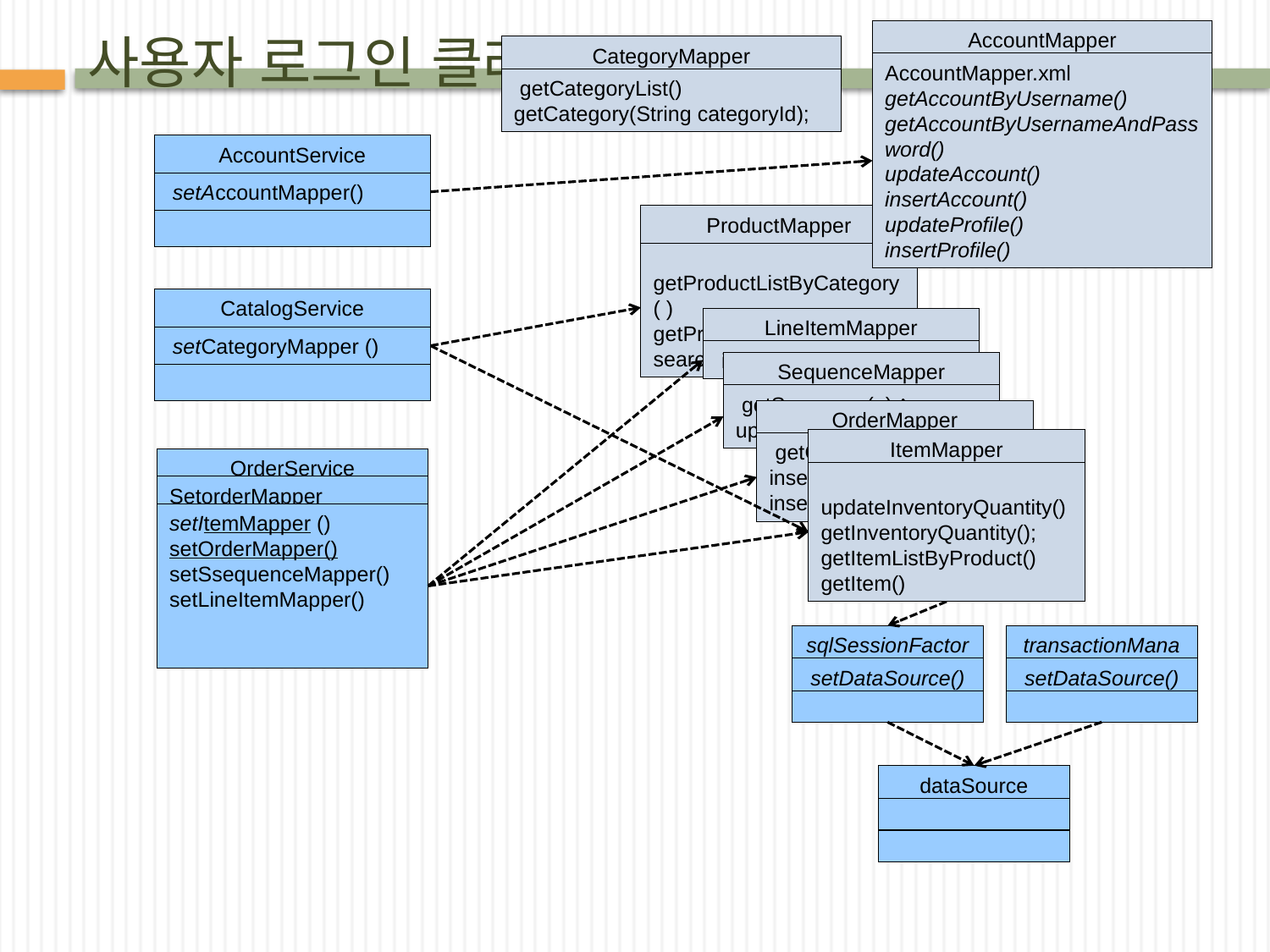

# 사용자 로그인 클래스다이어그램
AccountMapper
AccountMapper.xml
getAccountByUsername()
getAccountByUsernameAndPassword()
updateAccount()
insertAccount()
updateProfile()
insertProfile()
CategoryMapper
 getCategoryList()
getCategory(String categoryId);
AccountService
 setAccountMapper()

ProductMapper
 getProductListByCategory( )
getProduct()
searchProductList()
CatalogService
 setCategoryMapper ()

LineItemMapper
 insertLineItem()
SequenceMapper
 getSequence(  )
updateSequence()

OrderMapper
 getOrder()
insertOrder()
insertOrderStatus()
ItemMapper
 updateInventoryQuantity()
getInventoryQuantity();
getItemListByProduct()
getItem()
OrderService
SetorderMapper
setItemMapper ()
setOrderMapper()
setSsequenceMapper()
setLineItemMapper()

sqlSessionFactory
 setDataSource()

transactionManager
 setDataSource()

dataSource